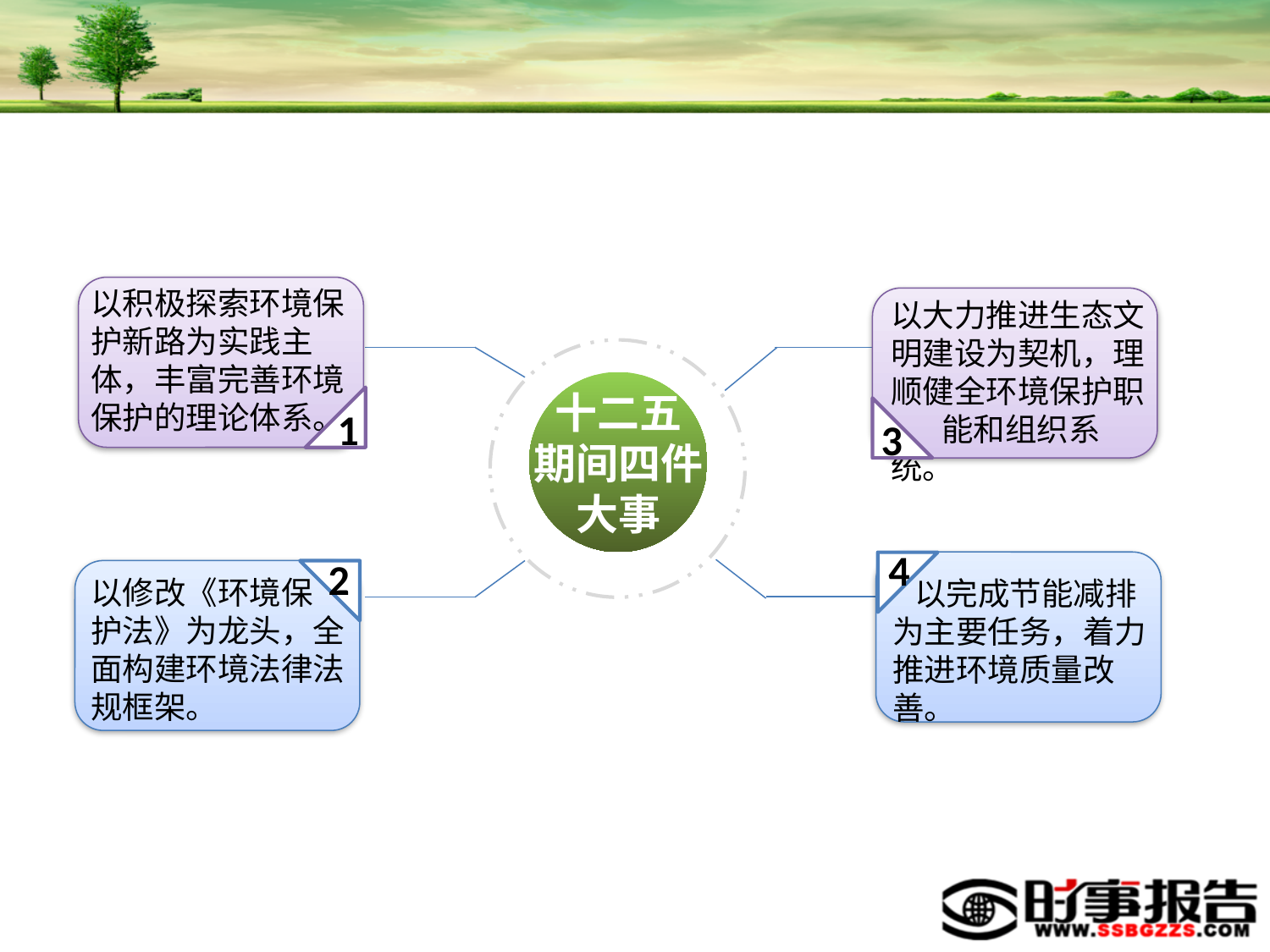

以积极探索环境保护新路为实践主体，丰富完善环境保护的理论体系。

1

以大力推进生态文明建设为契机，理顺健全环境保护职
      能和组织系统。

3

十二五
期间四件
大事
4

  以完成节能减排为主要任务，着力推进环境质量改善。
2

以修改《环境保
护法》为龙头，全面构建环境法律法规框架。